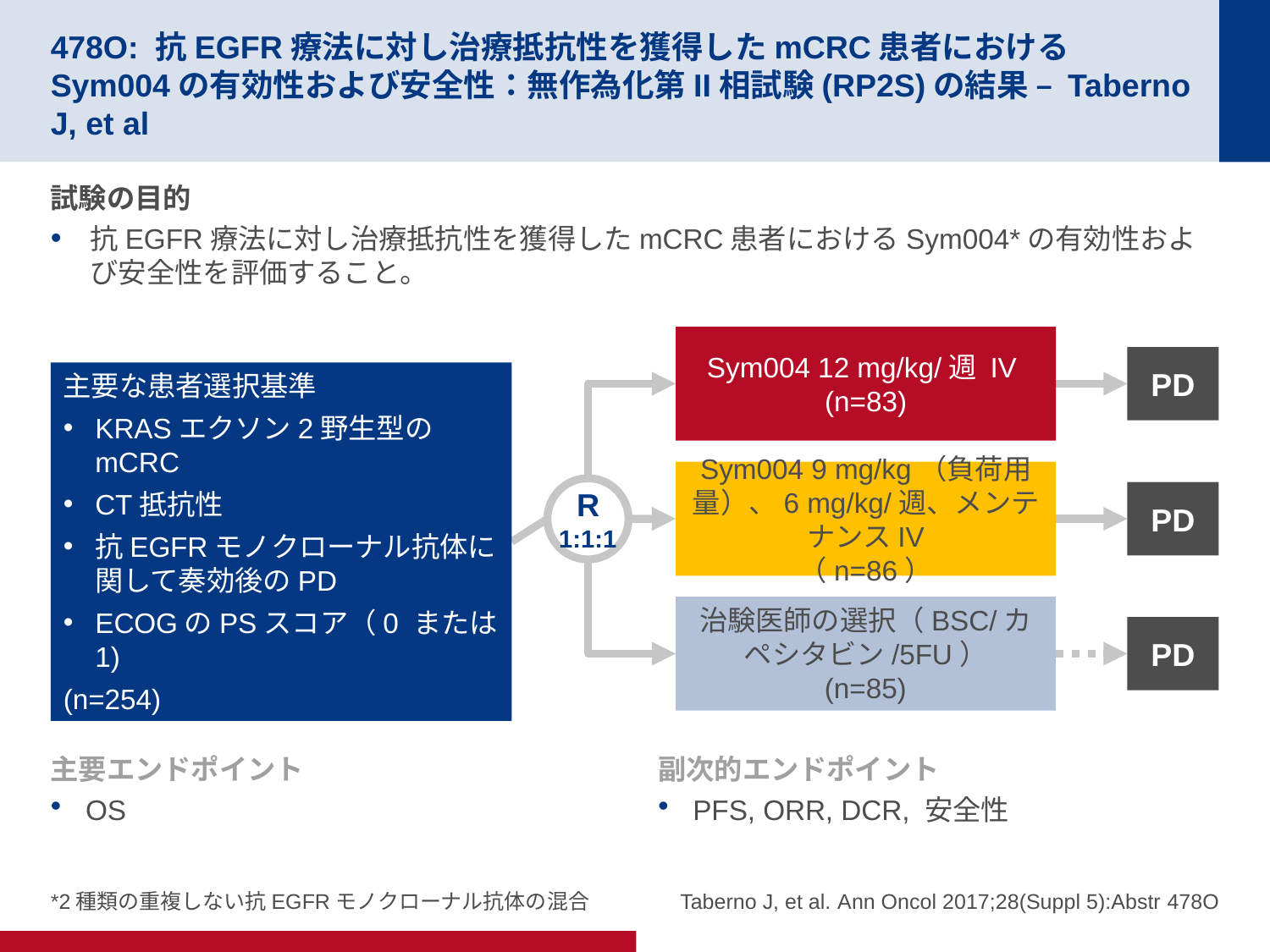

# 478O: 抗EGFR療法に対し治療抵抗性を獲得したmCRC患者におけるSym004の有効性および安全性：無作為化第II相試験(RP2S)の結果 – Taberno J, et al
試験の目的
抗EGFR療法に対し治療抵抗性を獲得したmCRC患者におけるSym004*の有効性および安全性を評価すること。

Sym004 12 mg/kg/週 IV
(n=83)
PD
主要な患者選択基準
KRASエクソン2野生型のmCRC
CT抵抗性
抗EGFRモノクローナル抗体に関して奏効後のPD
ECOGのPSスコア（0 または1)
(n=254)
Sym004 9 mg/kg（負荷用量）、6 mg/kg/週、メンテナンスIV
（n=86）
R
1:1:1
PD
治験医師の選択（BSC/カペシタビン/5FU）
(n=85)
PD
主要エンドポイント
OS
副次的エンドポイント
PFS, ORR, DCR, 安全性
*2種類の重複しない抗EGFRモノクローナル抗体の混合
Taberno J, et al. Ann Oncol 2017;28(Suppl 5):Abstr 478O